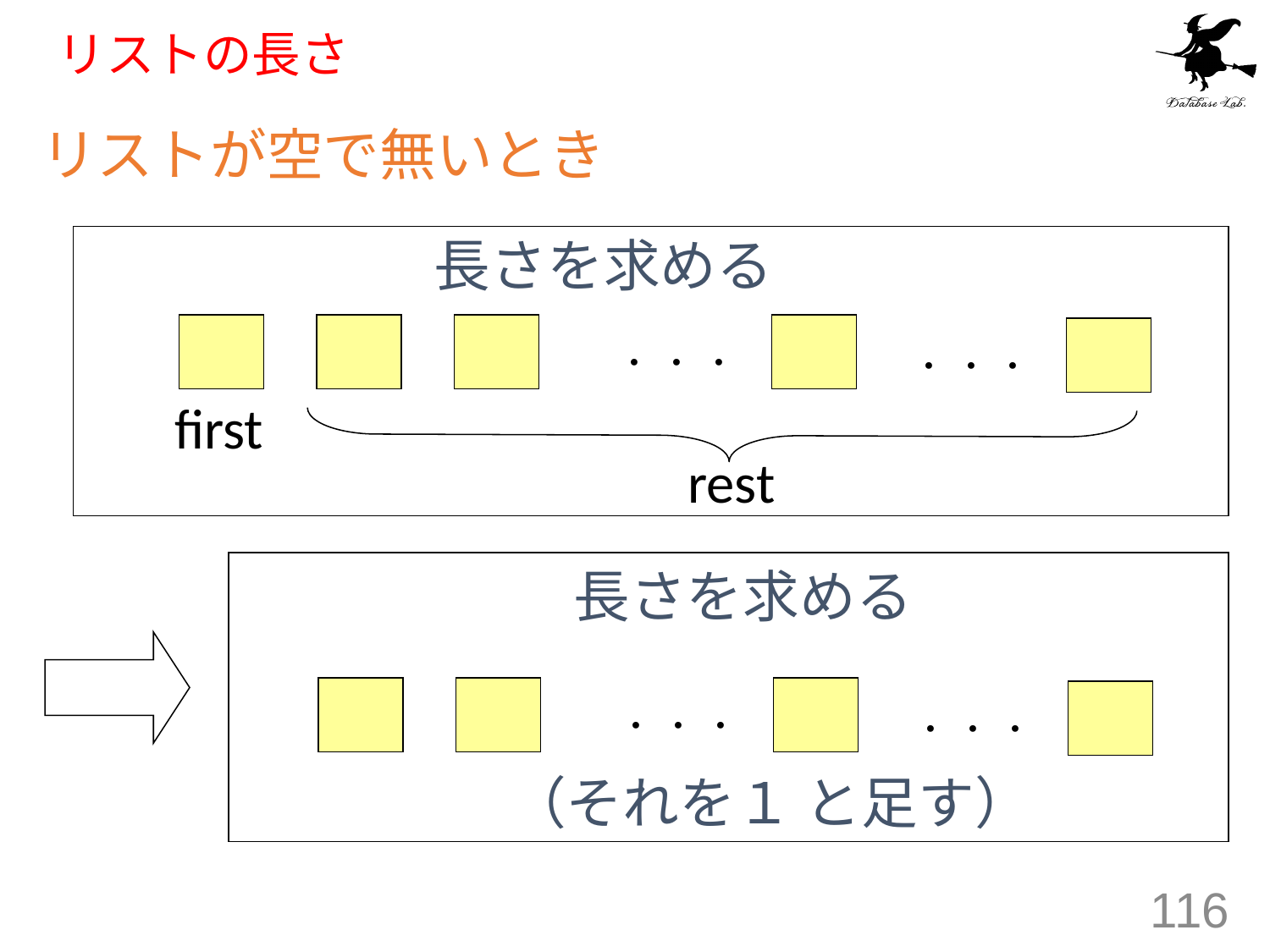

# リストの長さ
リストが空で無いとき
長さを求める

．．．

．．．
first
rest

長さを求める

．．．

．．．
（それを１ と足す）
116